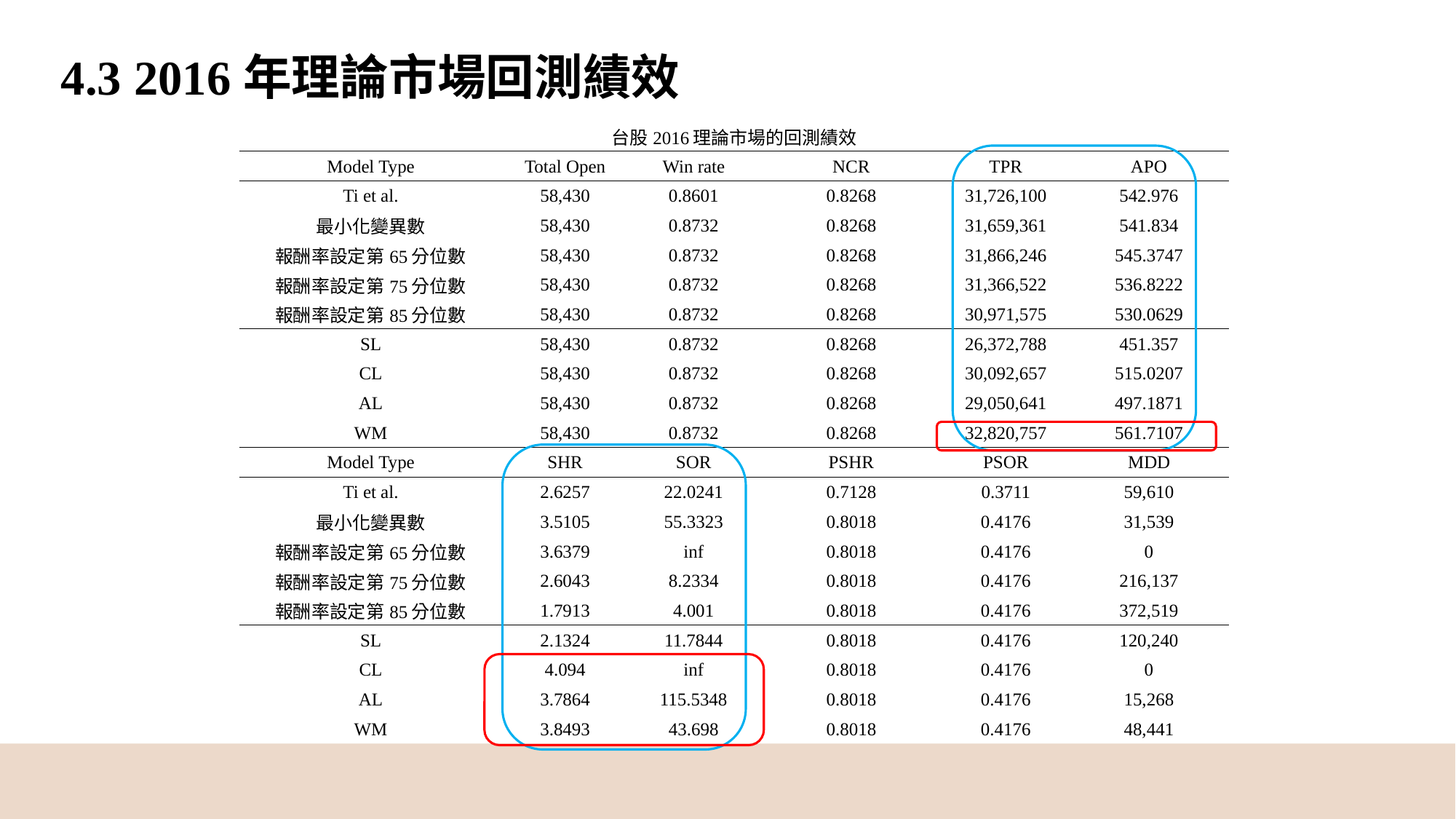

4.3 2016年理論市場回測績效
| 台股2016理論市場的回測績效 |  |  |  |  |  |
| --- | --- | --- | --- | --- | --- |
| Model Type | Total Open | Win rate | NCR | TPR | APO |
| Ti et al. | 58,430 | 0.8601 | 0.8268 | 31,726,100 | 542.976 |
| 最小化變異數 | 58,430 | 0.8732 | 0.8268 | 31,659,361 | 541.834 |
| 報酬率設定第65分位數 | 58,430 | 0.8732 | 0.8268 | 31,866,246 | 545.3747 |
| 報酬率設定第75分位數 | 58,430 | 0.8732 | 0.8268 | 31,366,522 | 536.8222 |
| 報酬率設定第85分位數 | 58,430 | 0.8732 | 0.8268 | 30,971,575 | 530.0629 |
| SL | 58,430 | 0.8732 | 0.8268 | 26,372,788 | 451.357 |
| CL | 58,430 | 0.8732 | 0.8268 | 30,092,657 | 515.0207 |
| AL | 58,430 | 0.8732 | 0.8268 | 29,050,641 | 497.1871 |
| WM | 58,430 | 0.8732 | 0.8268 | 32,820,757 | 561.7107 |
| Model Type | SHR | SOR | PSHR | PSOR | MDD |
| Ti et al. | 2.6257 | 22.0241 | 0.7128 | 0.3711 | 59,610 |
| 最小化變異數 | 3.5105 | 55.3323 | 0.8018 | 0.4176 | 31,539 |
| 報酬率設定第65分位數 | 3.6379 | inf | 0.8018 | 0.4176 | 0 |
| 報酬率設定第75分位數 | 2.6043 | 8.2334 | 0.8018 | 0.4176 | 216,137 |
| 報酬率設定第85分位數 | 1.7913 | 4.001 | 0.8018 | 0.4176 | 372,519 |
| SL | 2.1324 | 11.7844 | 0.8018 | 0.4176 | 120,240 |
| CL | 4.094 | inf | 0.8018 | 0.4176 | 0 |
| AL | 3.7864 | 115.5348 | 0.8018 | 0.4176 | 15,268 |
| WM | 3.8493 | 43.698 | 0.8018 | 0.4176 | 48,441 |